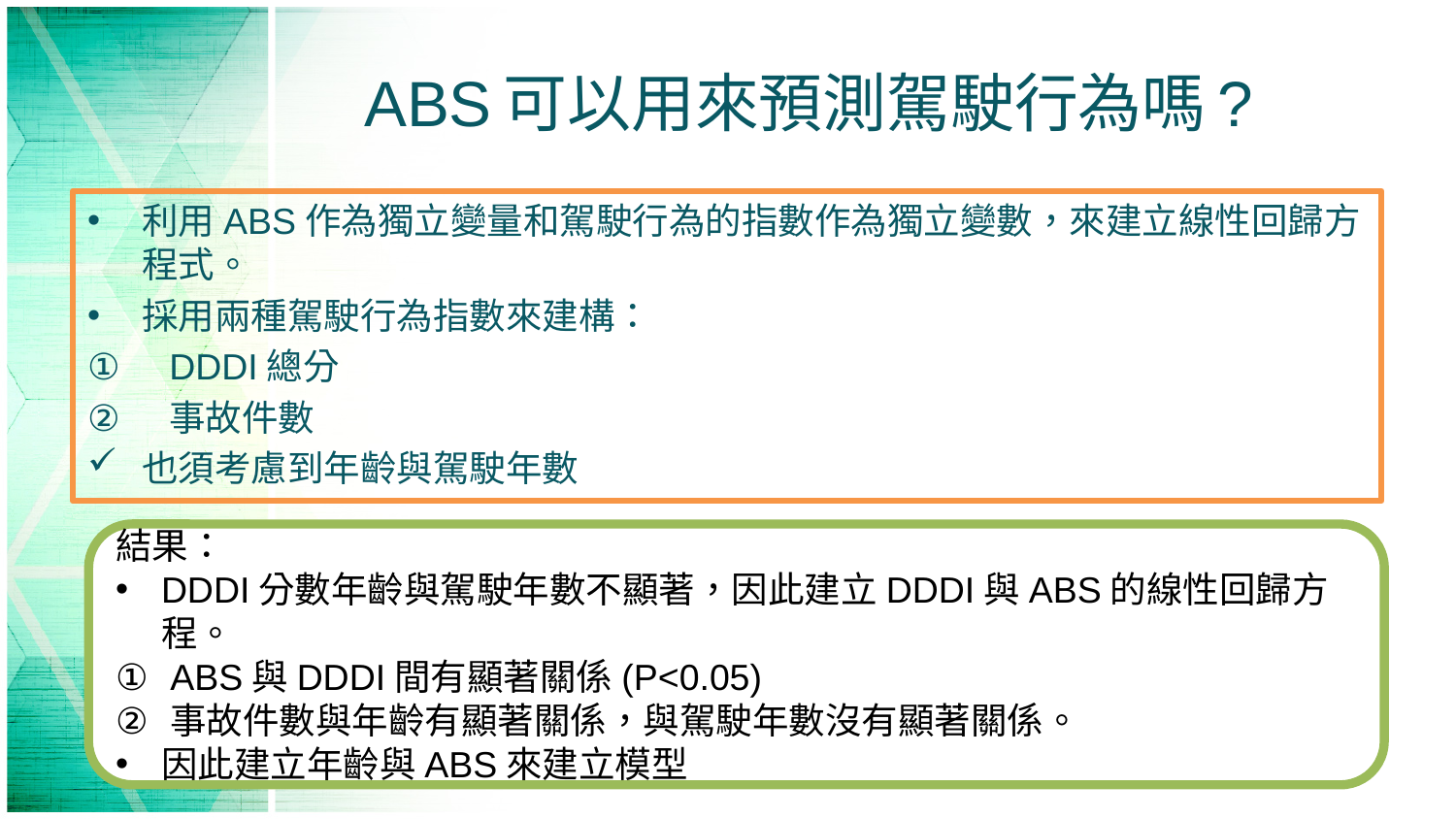

# ABS可以用來預測駕駛行為嗎?
利用ABS作為獨立變量和駕駛行為的指數作為獨立變數，來建立線性回歸方程式。
採用兩種駕駛行為指數來建構：
DDDI總分
事故件數
也須考慮到年齡與駕駛年數
結果：
DDDI分數年齡與駕駛年數不顯著，因此建立DDDI與ABS的線性回歸方程。
ABS與DDDI間有顯著關係(P<0.05)
事故件數與年齡有顯著關係，與駕駛年數沒有顯著關係。
因此建立年齡與ABS來建立模型